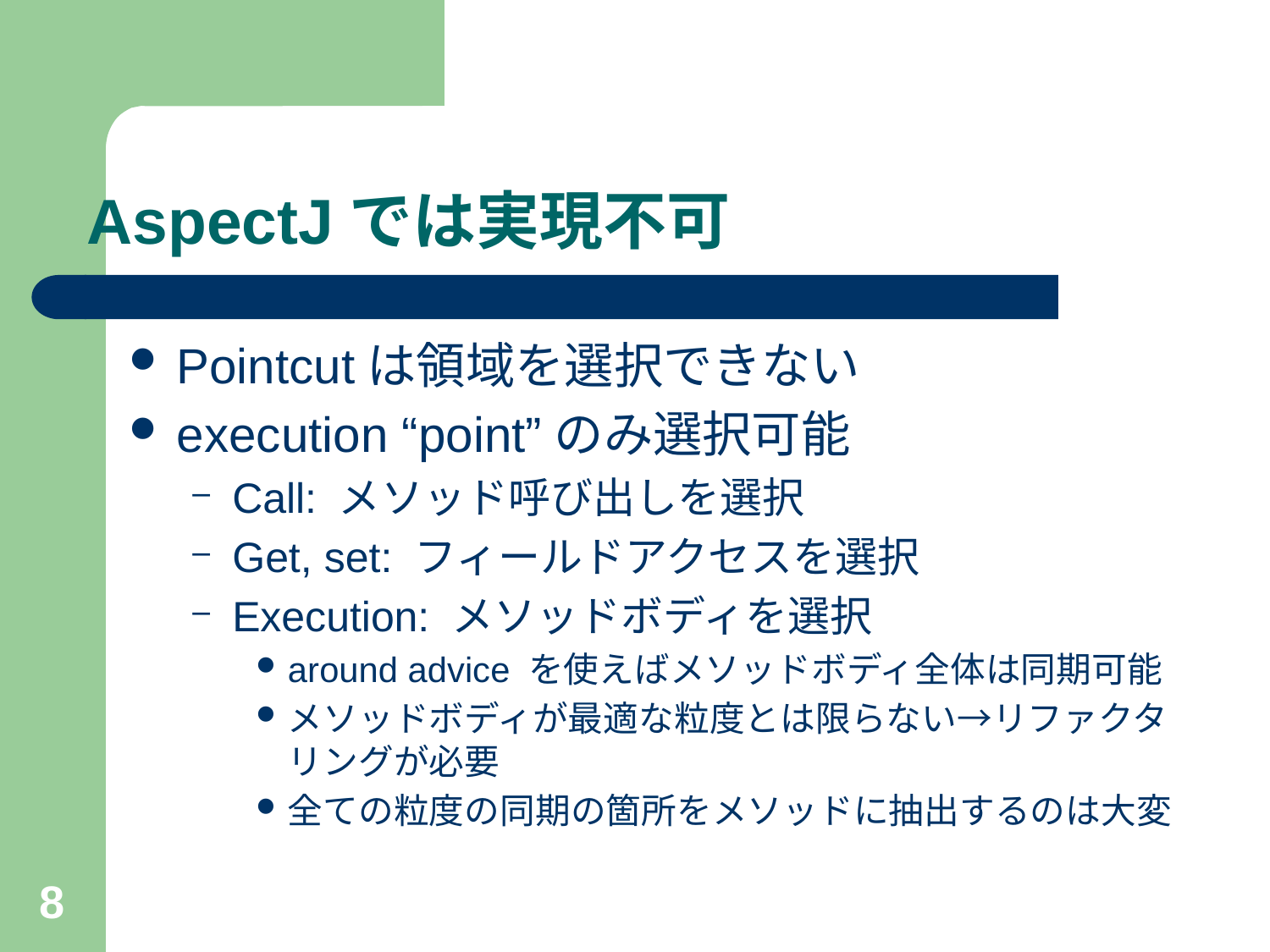

# AspectJでは実現不可
Pointcutは領域を選択できない
execution “point”のみ選択可能
Call: メソッド呼び出しを選択
Get, set: フィールドアクセスを選択
Execution: メソッドボディを選択
around advice を使えばメソッドボディ全体は同期可能
メソッドボディが最適な粒度とは限らない→リファクタリングが必要
全ての粒度の同期の箇所をメソッドに抽出するのは大変
8